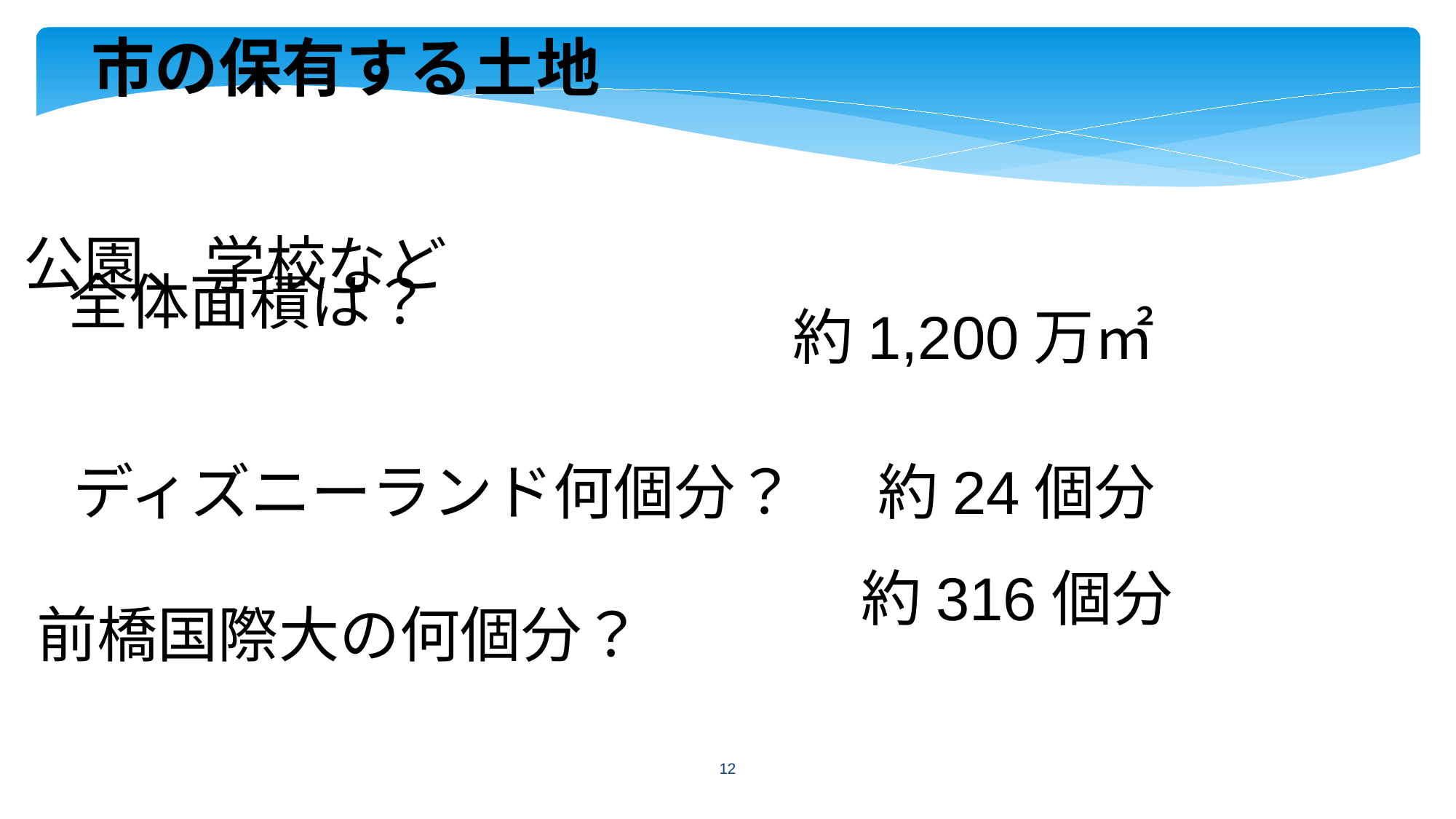

市の保有する土地
公園、学校など
約1,200万㎡
全体面積は？
ディズニーランド何個分？
約24個分
前橋国際大の何個分？
約316個分
12